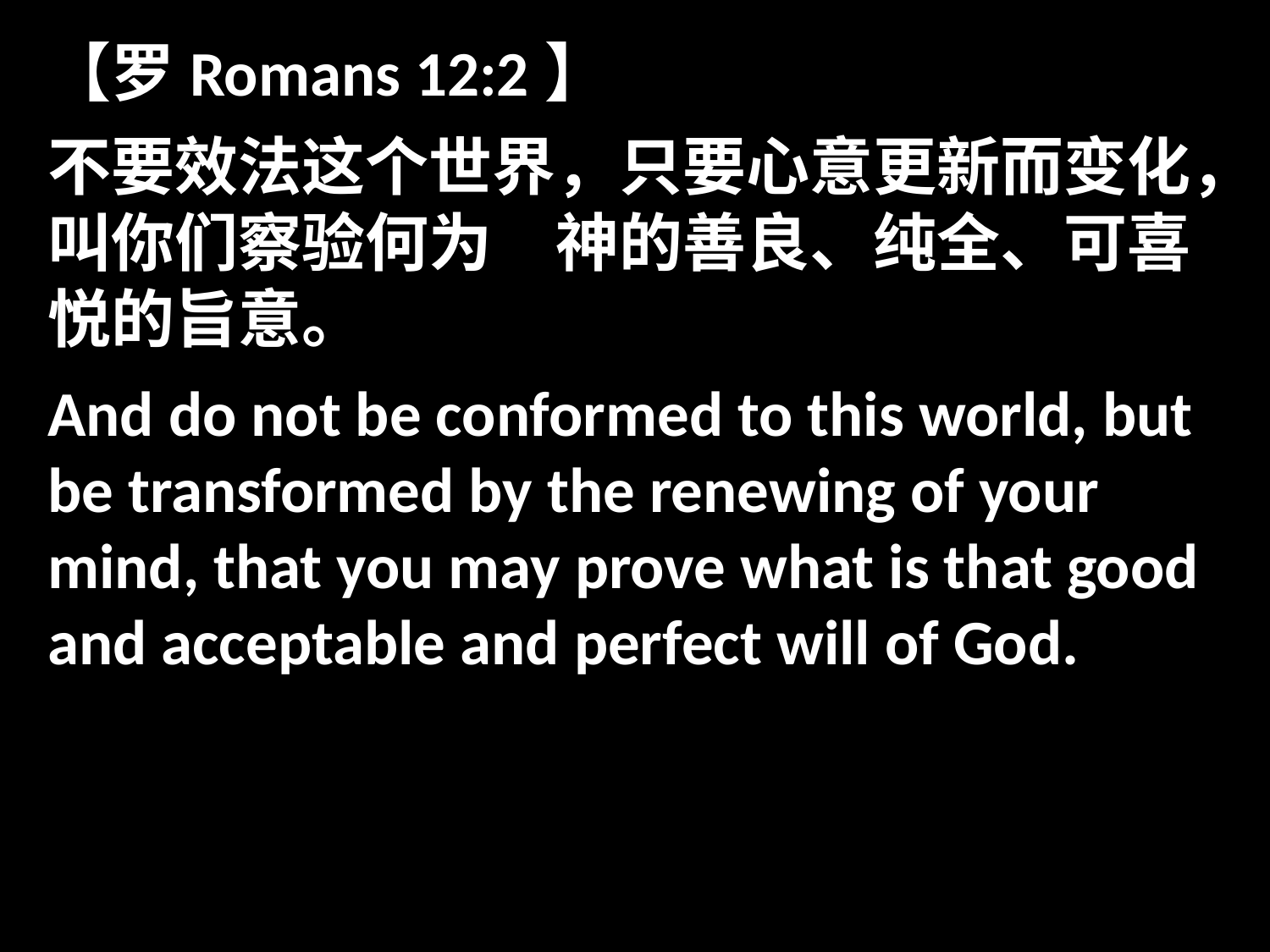

【罗Romans 12:2】
不要效法这个世界，只要心意更新而变化，叫你们察验何为　神的善良、纯全、可喜悦的旨意。
And do not be conformed to this world, but be transformed by the renewing of your mind, that you may prove what is that good and acceptable and perfect will of God.